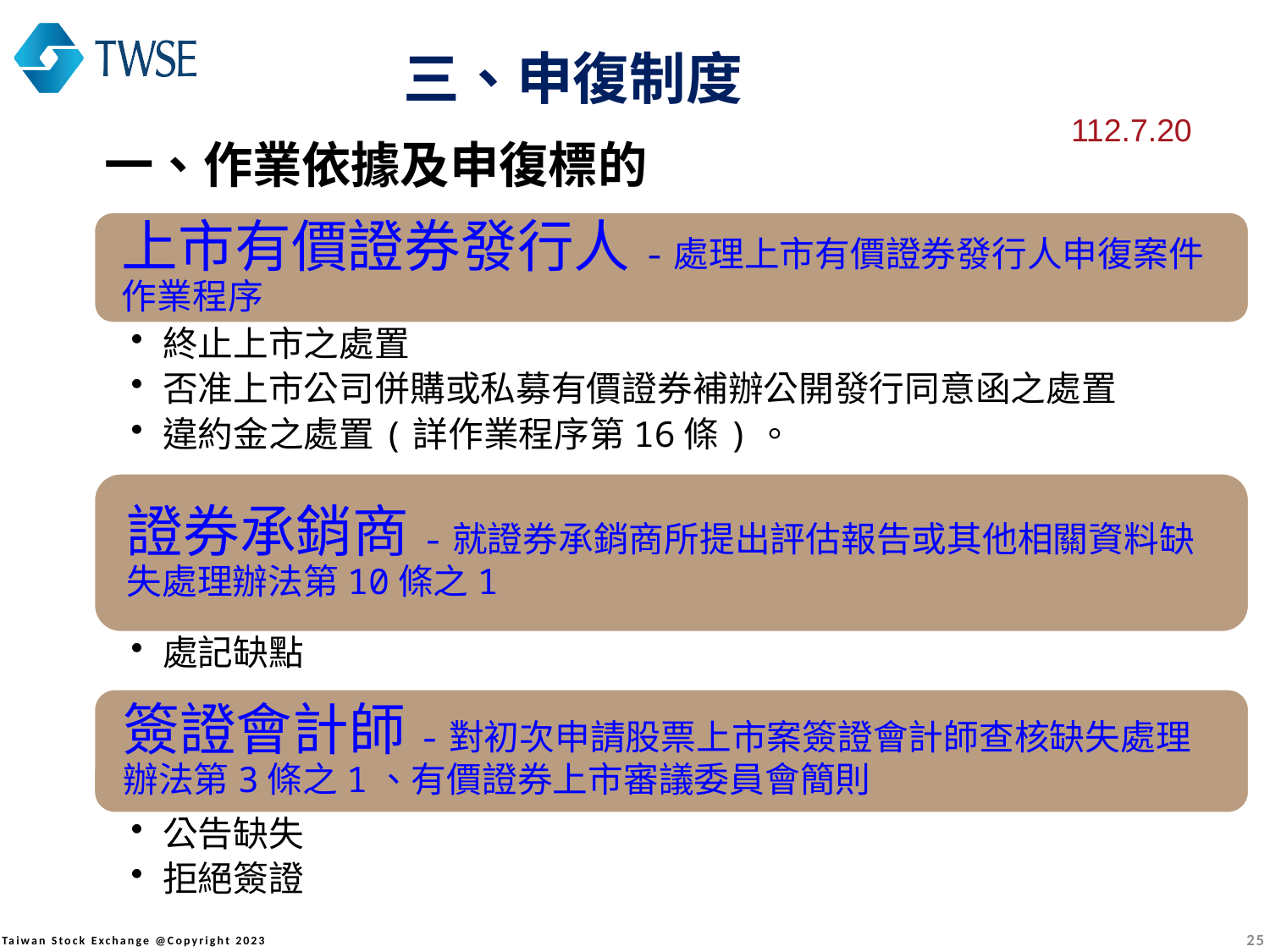

三、申復制度
112.7.20
一、作業依據及申復標的
上市有價證券發行人-處理上市有價證券發行人申復案件作業程序
終止上市之處置
否准上市公司併購或私募有價證券補辦公開發行同意函之處置
違約金之處置(詳作業程序第16條)。
證券承銷商-就證券承銷商所提出評估報告或其他相關資料缺失處理辦法第10條之1
處記缺點
簽證會計師-對初次申請股票上市案簽證會計師查核缺失處理辦法第3條之1、有價證券上市審議委員會簡則
公告缺失
拒絕簽證
25